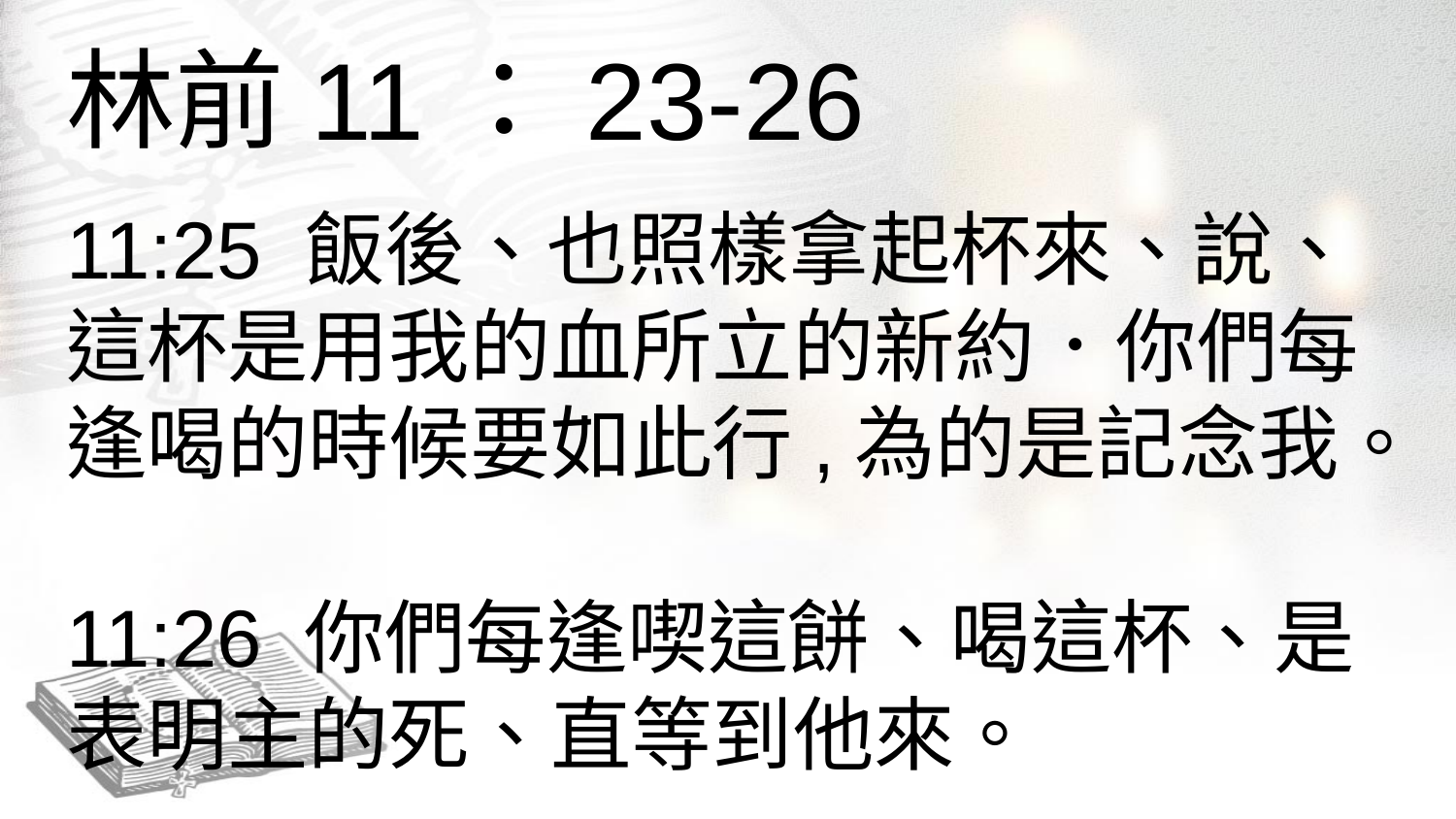

# 林前11：23-26
11:25 飯後、也照樣拿起杯來、說、這杯是用我的血所立的新約．你們每逢喝的時候要如此行,為的是記念我。 
11:26 你們每逢喫這餅、喝這杯、是表明主的死、直等到他來。